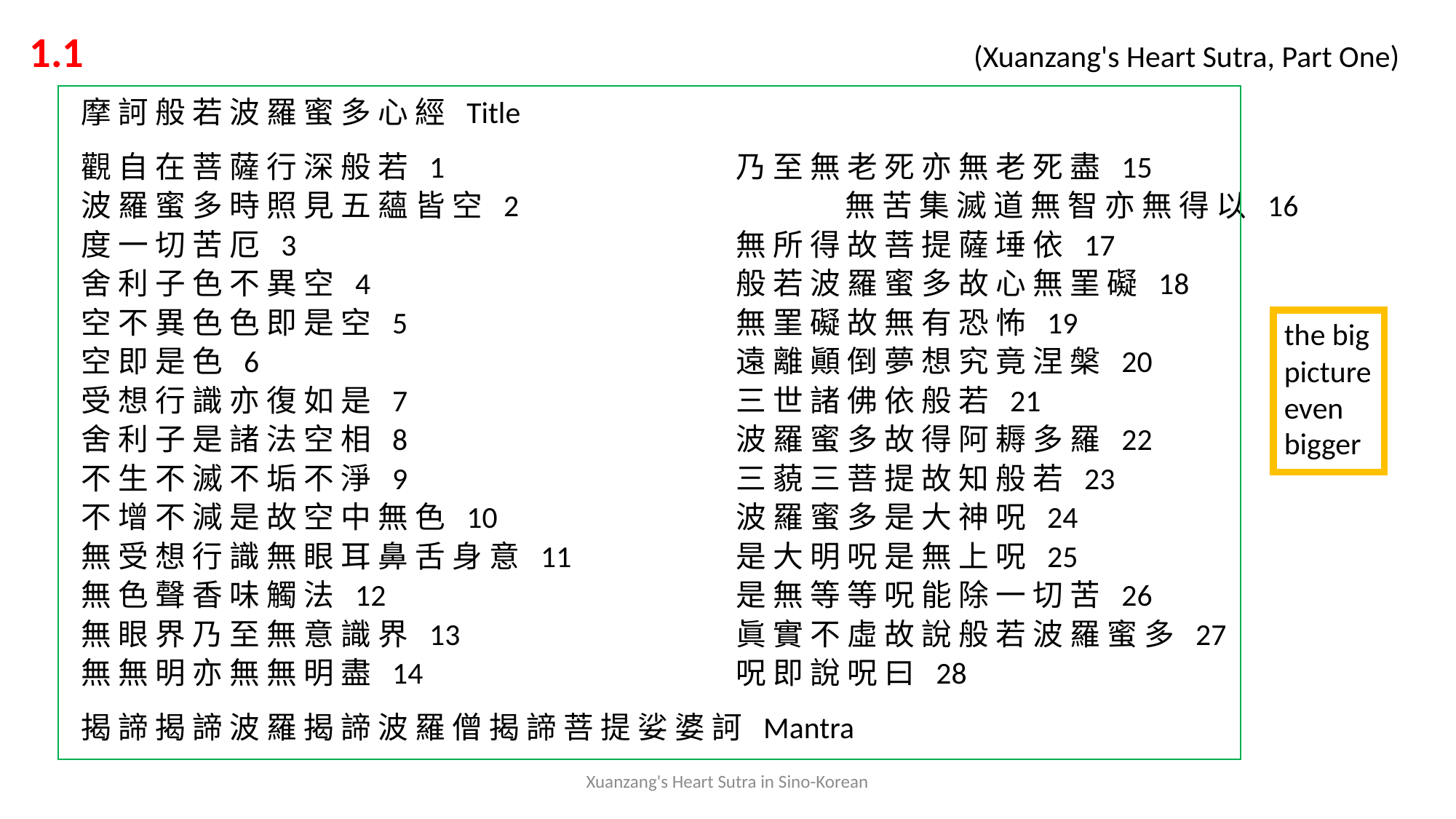

1.1  			  			                              (Xuanzang's Heart Sutra, Part One)
摩 訶 般 若 波 羅 蜜 多 心 經  Title

觀 自 在 菩 薩 行 深 般 若  1	 		乃 至 無 老 死 亦 無 老 死 盡  15
波 羅 蜜 多 時 照 見 五 蘊 皆 空  2	 		無 苦 集 滅 道 無 智 亦 無 得 以  16
度 一 切 苦 厄  3	 				無 所 得 故 菩 提 薩 埵 依  17
舍 利 子 色 不 異 空  4			 	般 若 波 羅 蜜 多 故 心 無 罣 礙  18
空 不 異 色 色 即 是 空  5	 			無 罣 礙 故 無 有 恐 怖  19
空 即 是 色  6	 				遠 離 顚 倒 夢 想 究 竟 涅 槃  20
受 想 行 識 亦 復 如 是  7	 			三 世 諸 佛 依 般 若  21
舍 利 子 是 諸 法 空 相  8	 			波 羅 蜜 多 故 得 阿 耨 多 羅  22
不 生 不 滅 不 垢 不 淨  9	 			三 藐 三 菩 提 故 知 般 若  23
不 增 不 減 是 故 空 中 無 色  10			波 羅 蜜 多 是 大 神 呪  24
無 受 想 行 識 無 眼 耳 鼻 舌 身 意  11		是 大 明 呪 是 無 上 呪  25
無 色 聲 香 味 觸 法  12	 			是 無 等 等 呪 能 除 一 切 苦  26
無 眼 界 乃 至 無 意 識 界  13	 		眞 實 不 虛 故 說 般 若 波 羅 蜜 多  27
無 無 明 亦 無 無 明 盡  14	 		呪 即 說 呪 曰  28

揭 諦 揭 諦 波 羅 揭 諦 波 羅 僧 揭 諦 菩 提 娑 婆 訶  Mantra

the big
picture
even
bigger

Xuanzang's Heart Sutra in Sino-Korean